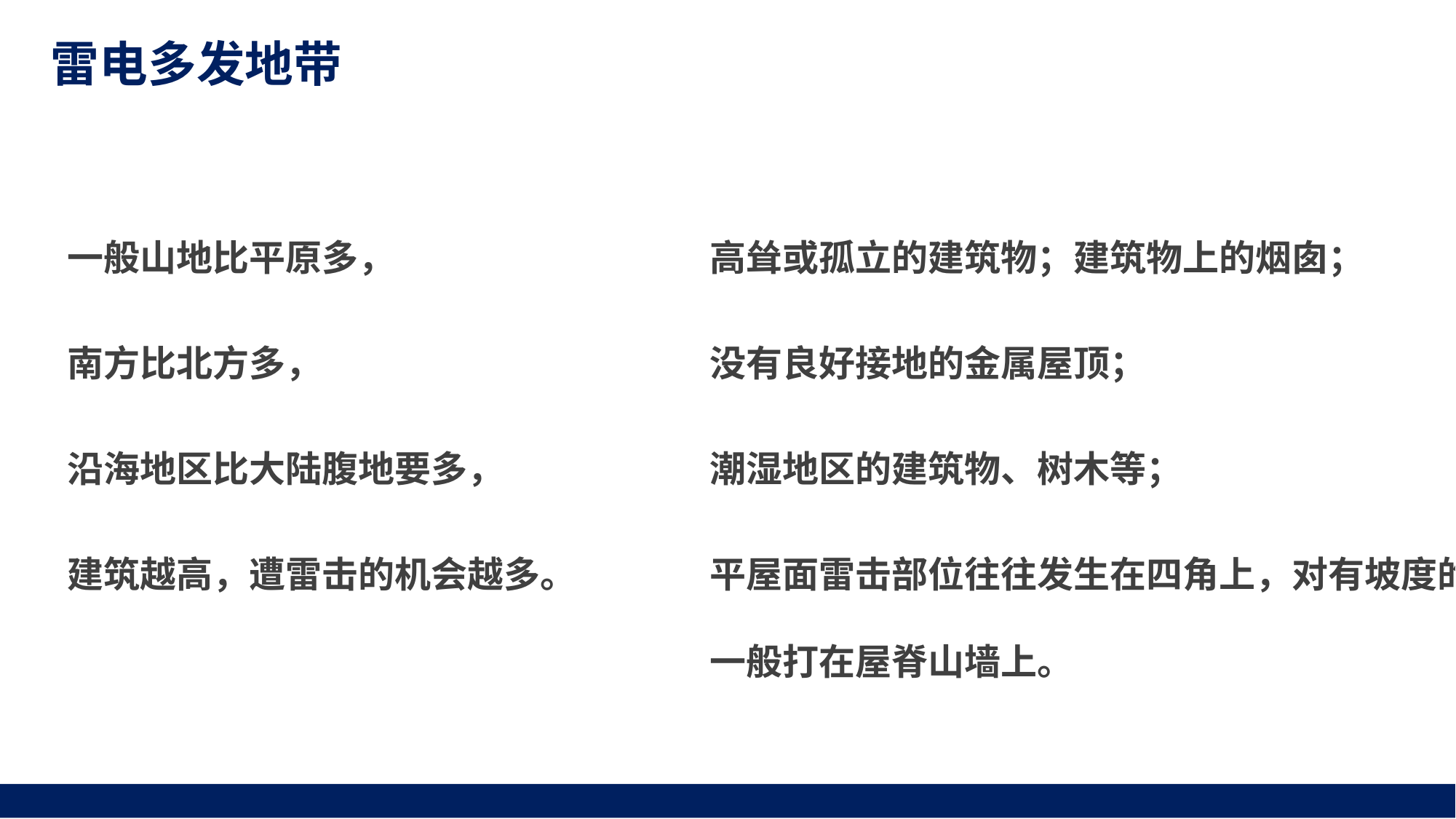

雷电多发地带
一般山地比平原多，
南方比北方多，
沿海地区比大陆腹地要多，
建筑越高，遭雷击的机会越多。
高耸或孤立的建筑物；建筑物上的烟囱；
没有良好接地的金属屋顶；
潮湿地区的建筑物、树木等；
平屋面雷击部位往往发生在四角上，对有坡度的屋面一般打在屋脊山墙上。